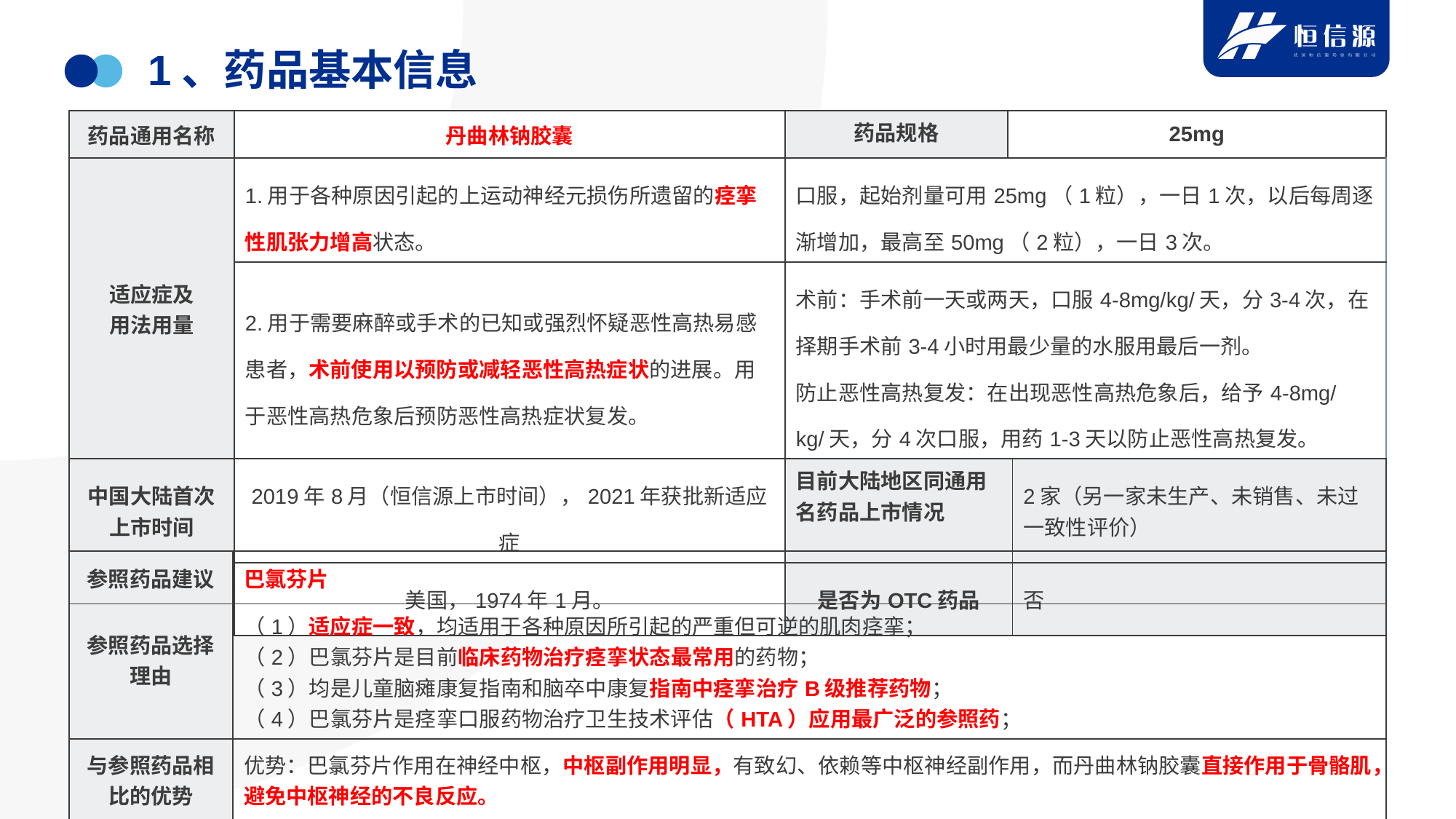

# 1、药品基本信息
| 药品通用名称 | 丹曲林钠胶囊 | 药品规格 | 25mg |  |
| --- | --- | --- | --- | --- |
| 适应症及 用法用量 | 1.用于各种原因引起的上运动神经元损伤所遗留的痉挛性肌张力增高状态。 | 口服，起始剂量可用25mg（1粒），一日1次，以后每周逐渐增加，最高至50mg（2粒），一日3次。 |  |  |
|  | 2.用于需要麻醉或手术的已知或强烈怀疑恶性高热易感患者，术前使用以预防或减轻恶性高热症状的进展。用于恶性高热危象后预防恶性高热症状复发。 | 术前：手术前一天或两天，口服4-8mg/kg/天，分3-4次，在择期手术前3-4小时用最少量的水服用最后一剂。 防止恶性高热复发：在出现恶性高热危象后，给予4-8mg/kg/天，分4次口服，用药1-3天以防止恶性高热复发。 |  |  |
| 中国大陆首次上市时间 | 2019年8月（恒信源上市时间），2021年获批新适应症 | 目前大陆地区同通用名药品上市情况 |  | 2家（另一家未生产、未销售、未过一致性评价） |
| 全球首次上市时间及国家 | 美国，1974年1月。 | 是否为OTC药品 |  | 否 |
| 参照药品建议 | 巴氯芬片 |
| --- | --- |
| 参照药品选择理由 | （1）适应症一致，均适用于各种原因所引起的严重但可逆的肌肉痉挛； （2）巴氯芬片是目前临床药物治疗痉挛状态最常用的药物； （3）均是儿童脑瘫康复指南和脑卒中康复指南中痉挛治疗B级推荐药物； （4）巴氯芬片是痉挛口服药物治疗卫生技术评估（HTA）应用最广泛的参照药； |
| 与参照药品相比的优势 | 优势：巴氯芬片作用在神经中枢，中枢副作用明显，有致幻、依赖等中枢神经副作用，而丹曲林钠胶囊直接作用于骨骼肌，避免中枢神经的不良反应。 |